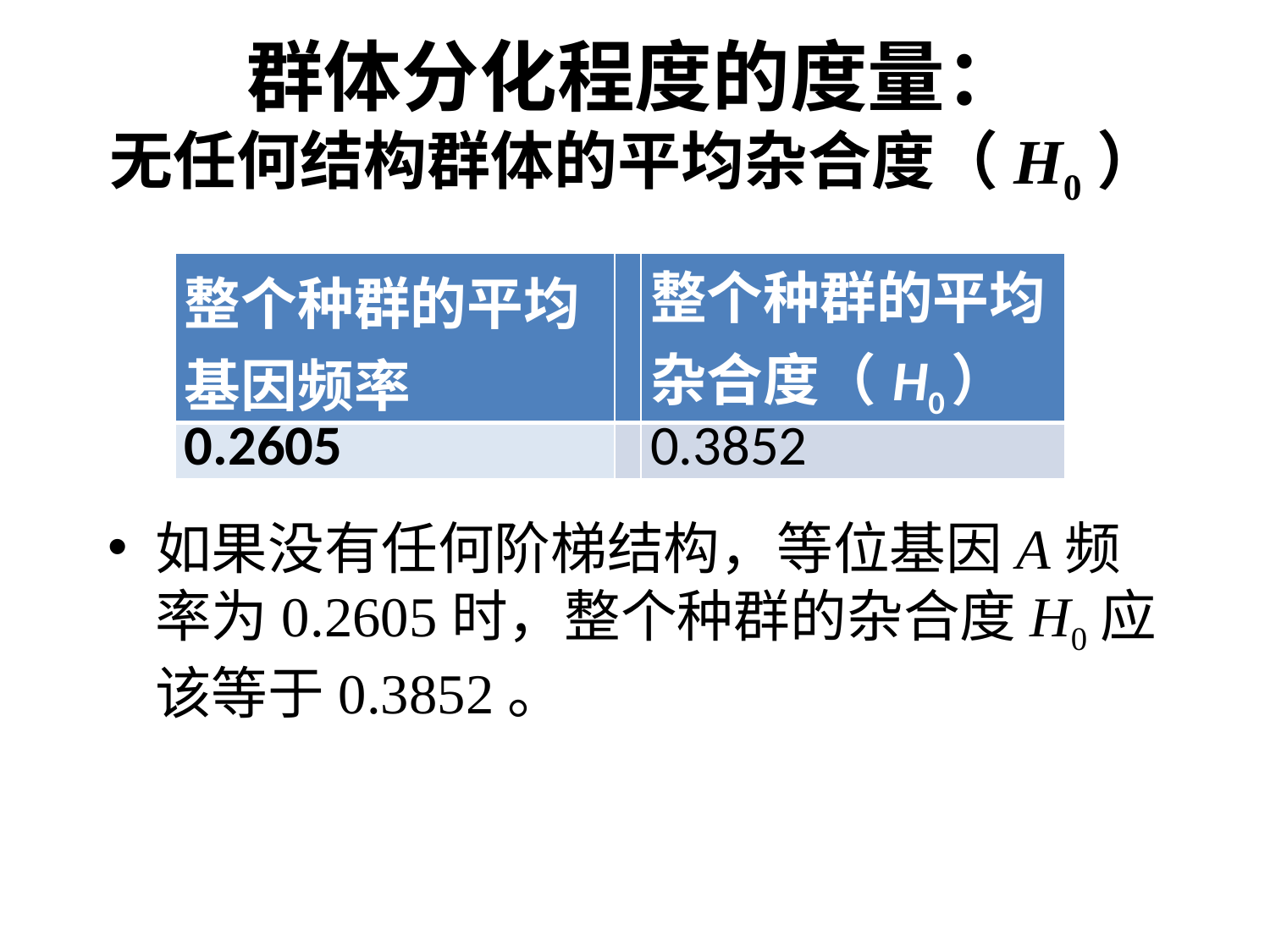

# 群体分化程度的度量： 无任何结构群体的平均杂合度（H0）
| 整个种群的平均基因频率 |  | 整个种群的平均杂合度（H0） |
| --- | --- | --- |
| 0.2605 |  | 0.3852 |
如果没有任何阶梯结构，等位基因A频率为0.2605时，整个种群的杂合度H0应该等于0.3852。